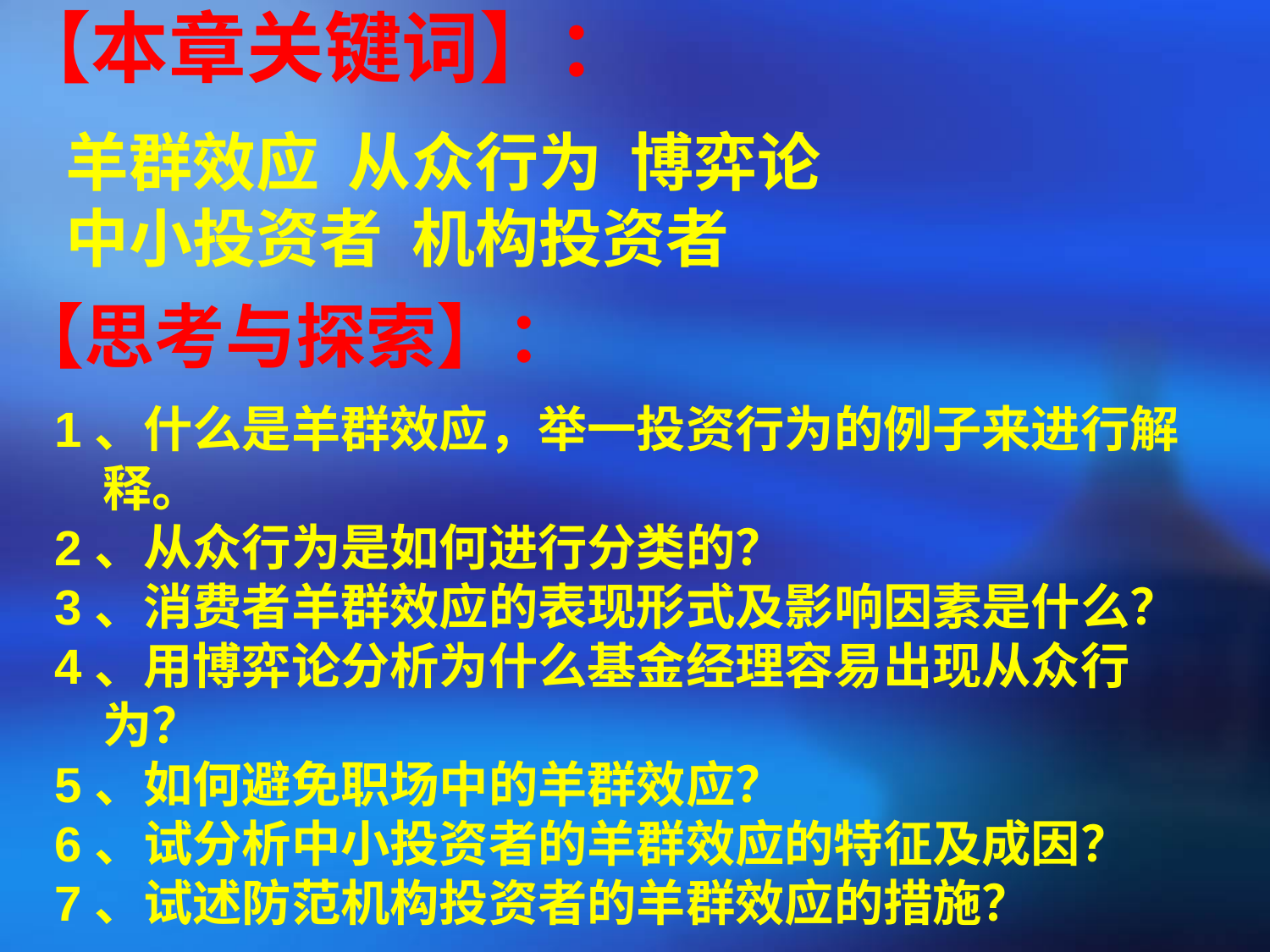

【本章关键词】：
羊群效应  从众行为  博弈论
中小投资者  机构投资者
【思考与探索】：
1、什么是羊群效应，举一投资行为的例子来进行解释。
2、从众行为是如何进行分类的？
3、消费者羊群效应的表现形式及影响因素是什么？
4、用博弈论分析为什么基金经理容易出现从众行为？
5、如何避免职场中的羊群效应？
6、试分析中小投资者的羊群效应的特征及成因？
7、试述防范机构投资者的羊群效应的措施？